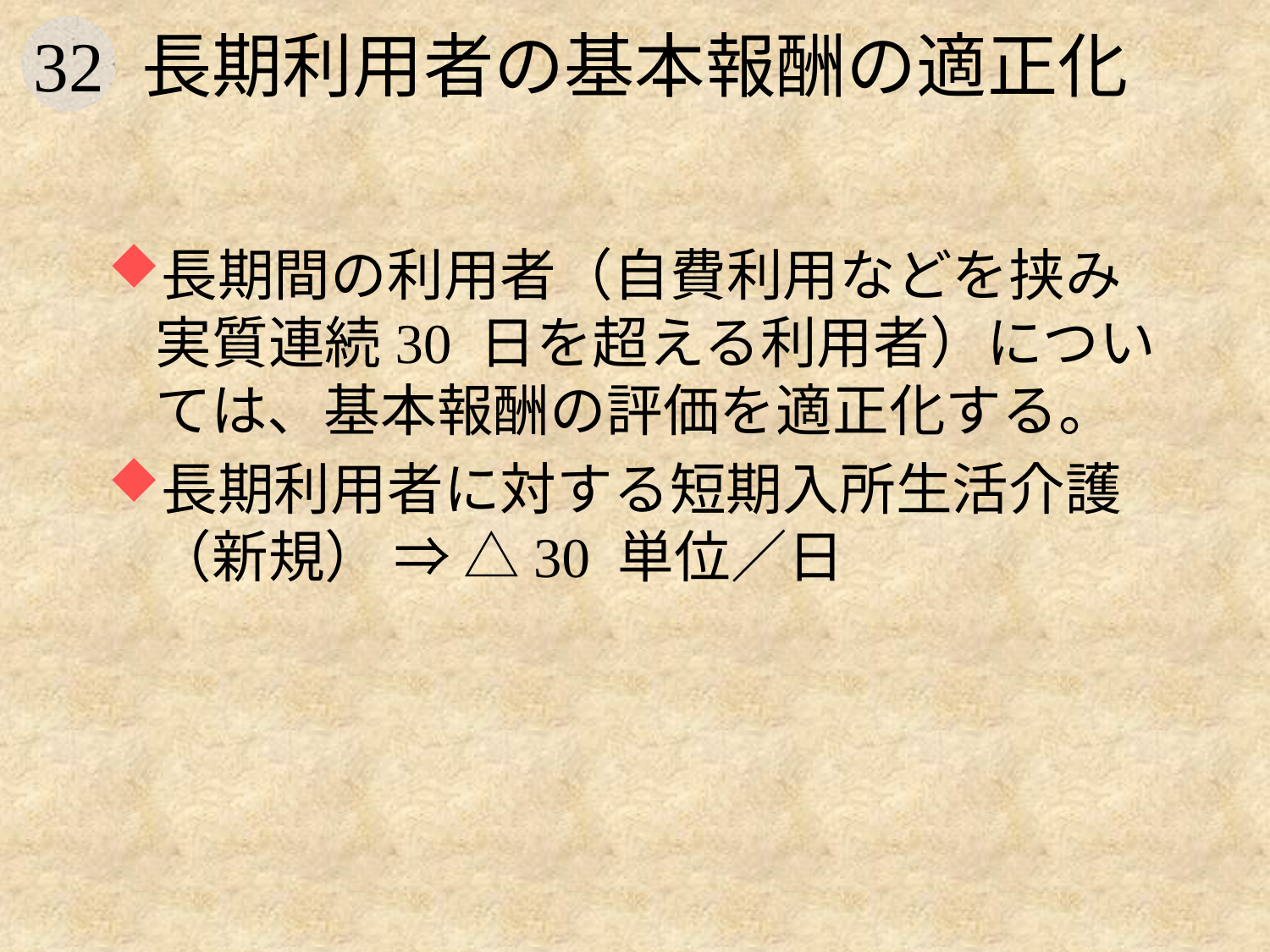

# 長期利用者の基本報酬の適正化
長期間の利用者（自費利用などを挟み実質連続30 日を超える利用者）については、基本報酬の評価を適正化する。
長期利用者に対する短期入所生活介護（新規） ⇒ △30 単位／日